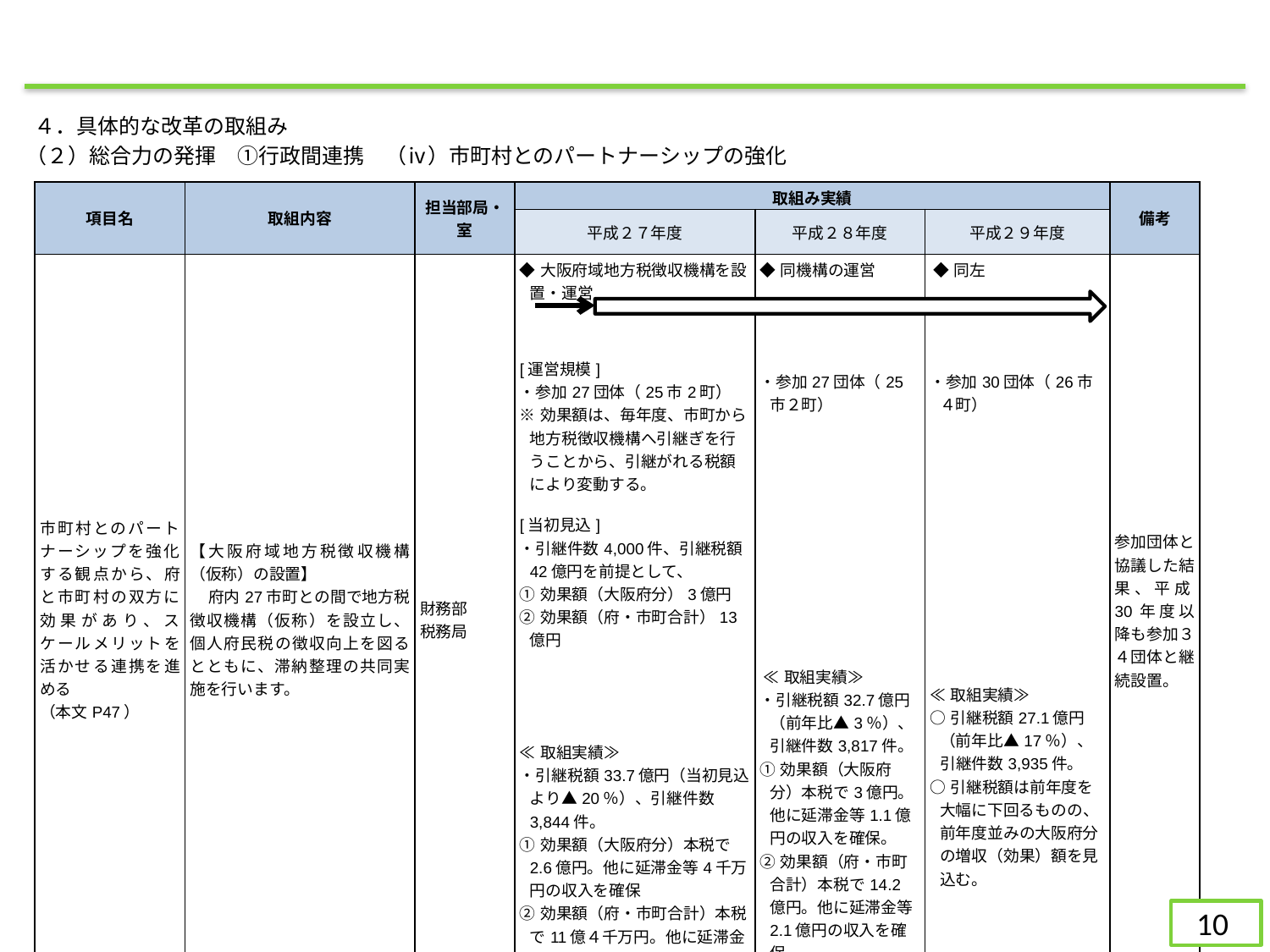

４．具体的な改革の取組み
（２）総合力の発揮　①行政間連携　（ⅳ）市町村とのパートナーシップの強化
| 項目名 | 取組内容 | 担当部局・室 | 取組み実績 |  |  | 備考 |
| --- | --- | --- | --- | --- | --- | --- |
|  |  |  | 平成２７年度 | 平成２８年度 | 平成２９年度 |  |
| 市町村とのパートナーシップを強化する観点から、府と市町村の双方に効果があり、スケールメリットを活かせる連携を進める （本文P47） | 【大阪府域地方税徴収機構（仮称）の設置】 府内27市町との間で地方税徴収機構（仮称）を設立し、個人府民税の徴収向上を図るとともに、滞納整理の共同実施を行います。 | 財務部 税務局 | ◆大阪府域地方税徴収機構を設置・運営       [運営規模] ・参加27団体（25市2町） ※効果額は、毎年度、市町から地方税徴収機構へ引継ぎを行うことから、引継がれる税額により変動する。 [当初見込] ・引継件数4,000件、引継税額42億円を前提として、 ①効果額（大阪府分）3億円 ②効果額（府・市町合計）13億円  ≪取組実績≫ ・引継税額33.7億円（当初見込より▲20％）、引継件数3,844件。 ①効果額（大阪府分）本税で2.6億円。他に延滞金等4千万円の収入を確保 ②効果額（府・市町合計）本税で11億４千万円。他に延滞金等1億6千万円の収入を確保 | ◆同機構の運営 ・参加27団体（25市２町）                 ≪取組実績≫ ・引継税額32.7億円（前年比▲3％）、引継件数3,817件。 ①効果額（大阪府分）本税で3億円。他に延滞金等1.1億円の収入を確保。 ②効果額（府・市町合計）本税で14.2億円。他に延滞金等2.1億円の収入を確保。 | ◆同左 ・参加30団体（26市４町）   ≪取組実績≫ ○引継税額27.1億円（前年比▲17％）、引継件数3,935件。 ○引継税額は前年度を大幅に下回るものの、前年度並みの大阪府分の増収（効果）額を見込む。 | 参加団体と協議した結果、平成30年度以降も参加３４団体と継続設置。 |

10